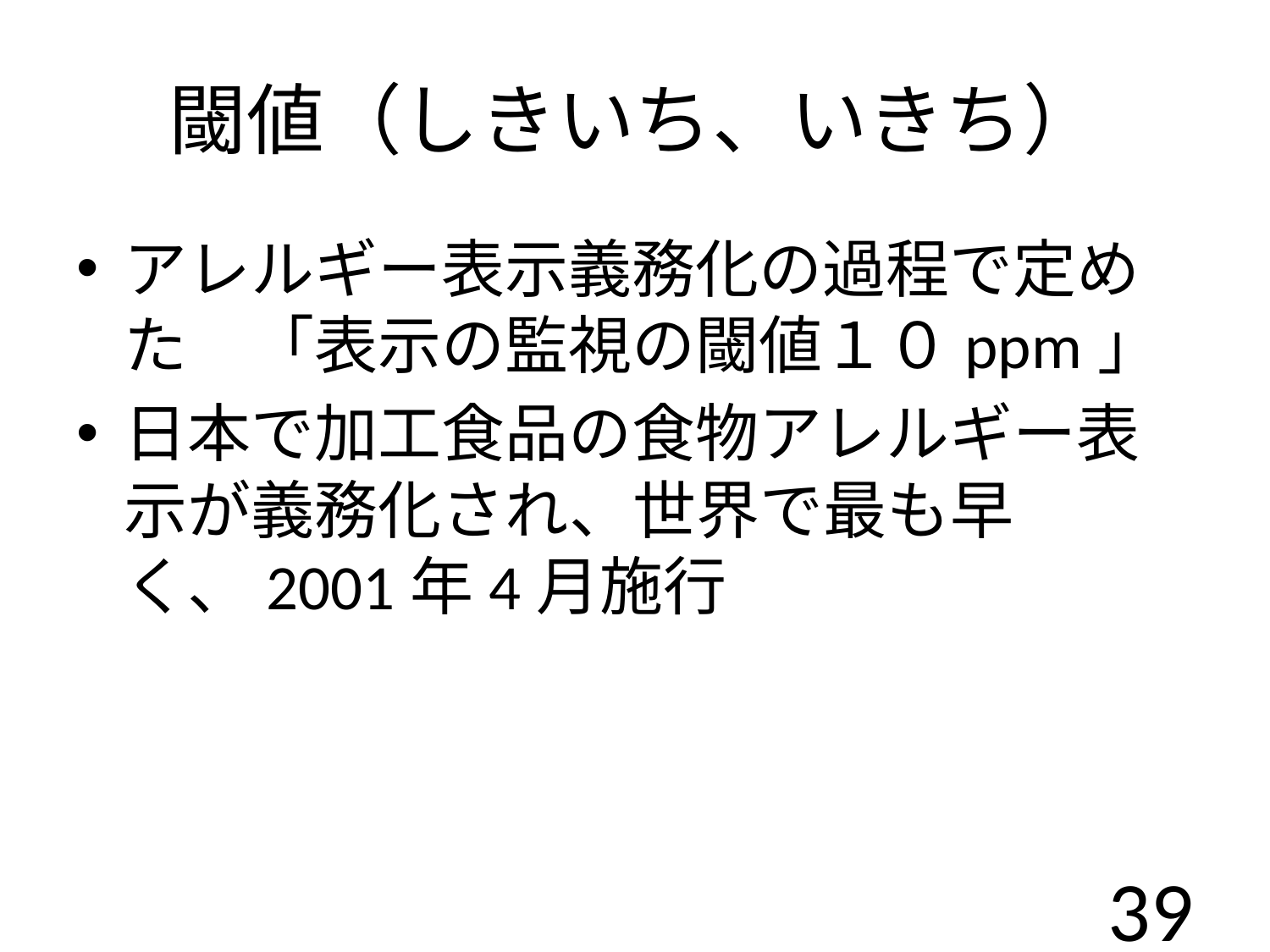

# 閾値（しきいち、いきち）
アレルギー表示義務化の過程で定めた　「表示の監視の閾値１０ppm」
日本で加工食品の食物アレルギー表示が義務化され、世界で最も早く、2001年4月施行
39